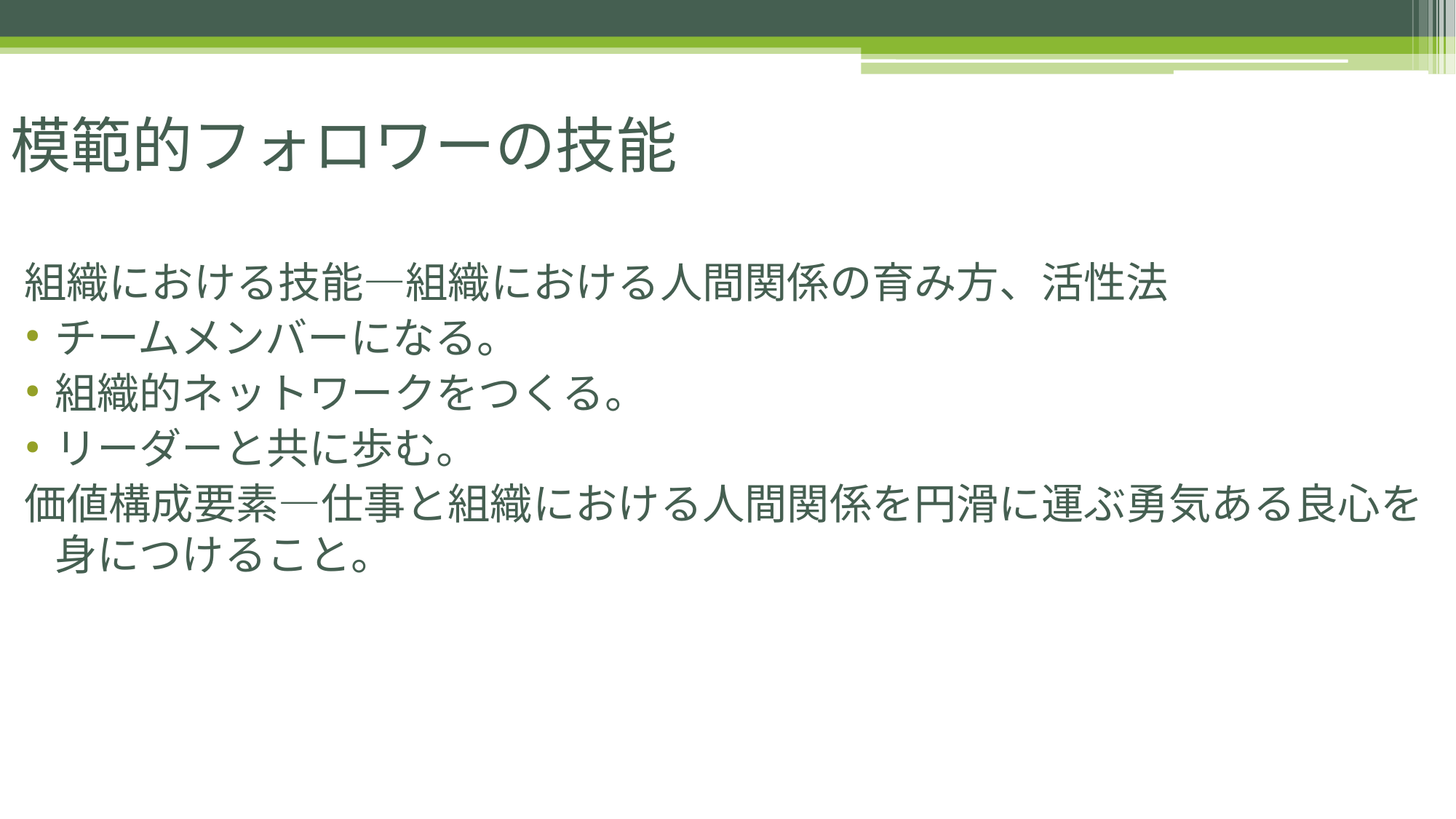

# 模範的フォロワーの技能
組織における技能—組織における人間関係の育み方、活性法
チームメンバーになる。
組織的ネットワークをつくる。
リーダーと共に歩む。
価値構成要素—仕事と組織における人間関係を円滑に運ぶ勇気ある良心を身につけること。